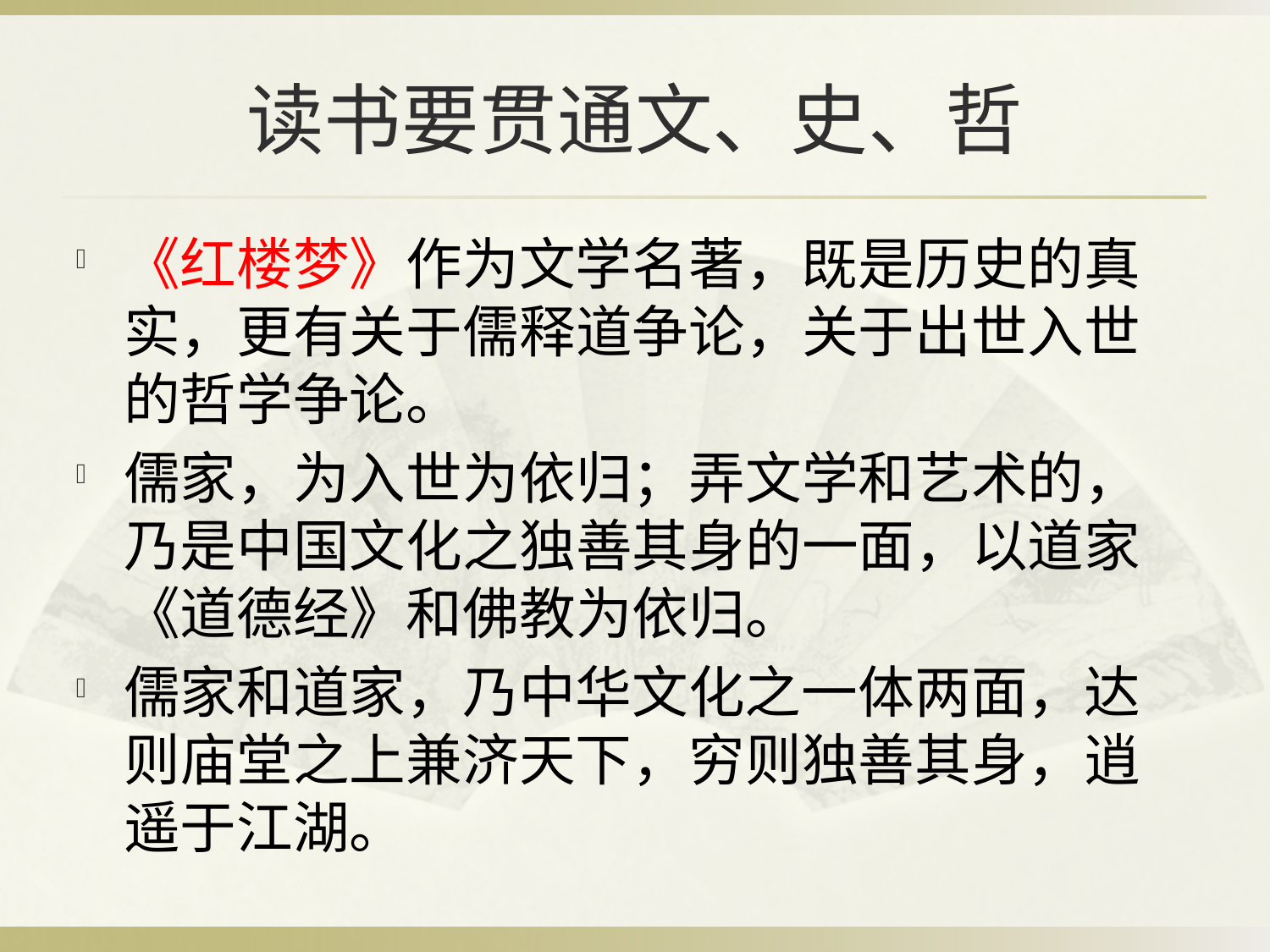

# 读书要贯通文、史、哲
《红楼梦》作为文学名著，既是历史的真实，更有关于儒释道争论，关于出世入世的哲学争论。
儒家，为入世为依归；弄文学和艺术的，乃是中国文化之独善其身的一面，以道家《道德经》和佛教为依归。
儒家和道家，乃中华文化之一体两面，达则庙堂之上兼济天下，穷则独善其身，逍遥于江湖。